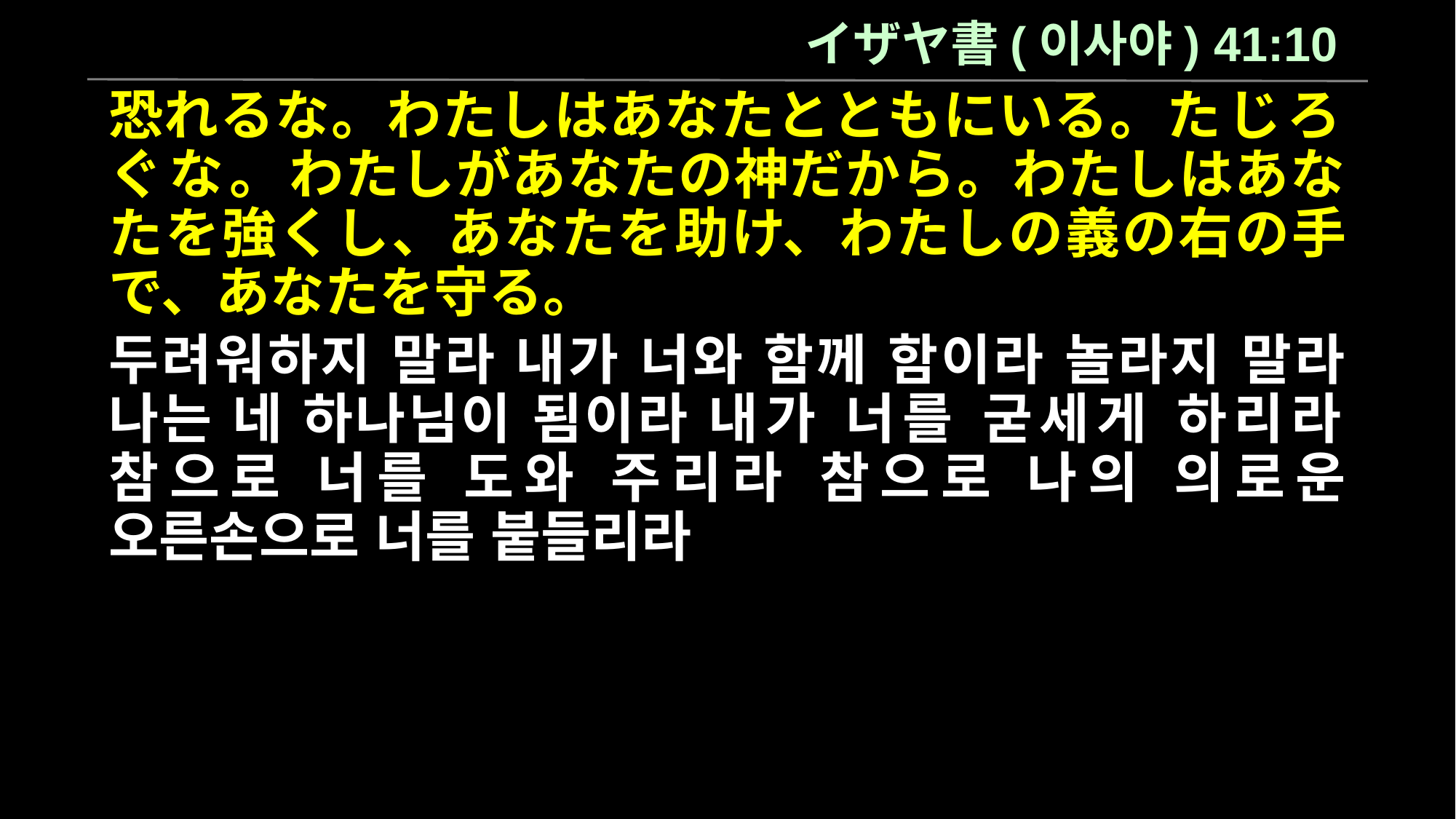

イザヤ書(이사야) 41:10

恐れるな。わたしはあなたとともにいる。たじろぐな。わたしがあなたの神だから。わたしはあなたを強くし、あなたを助け、わたしの義の右の手で、あなたを守る。
두려워하지 말라 내가 너와 함께 함이라 놀라지 말라 나는 네 하나님이 됨이라 내가 너를 굳세게 하리라 참으로 너를 도와 주리라 참으로 나의 의로운 오른손으로 너를 붙들리라